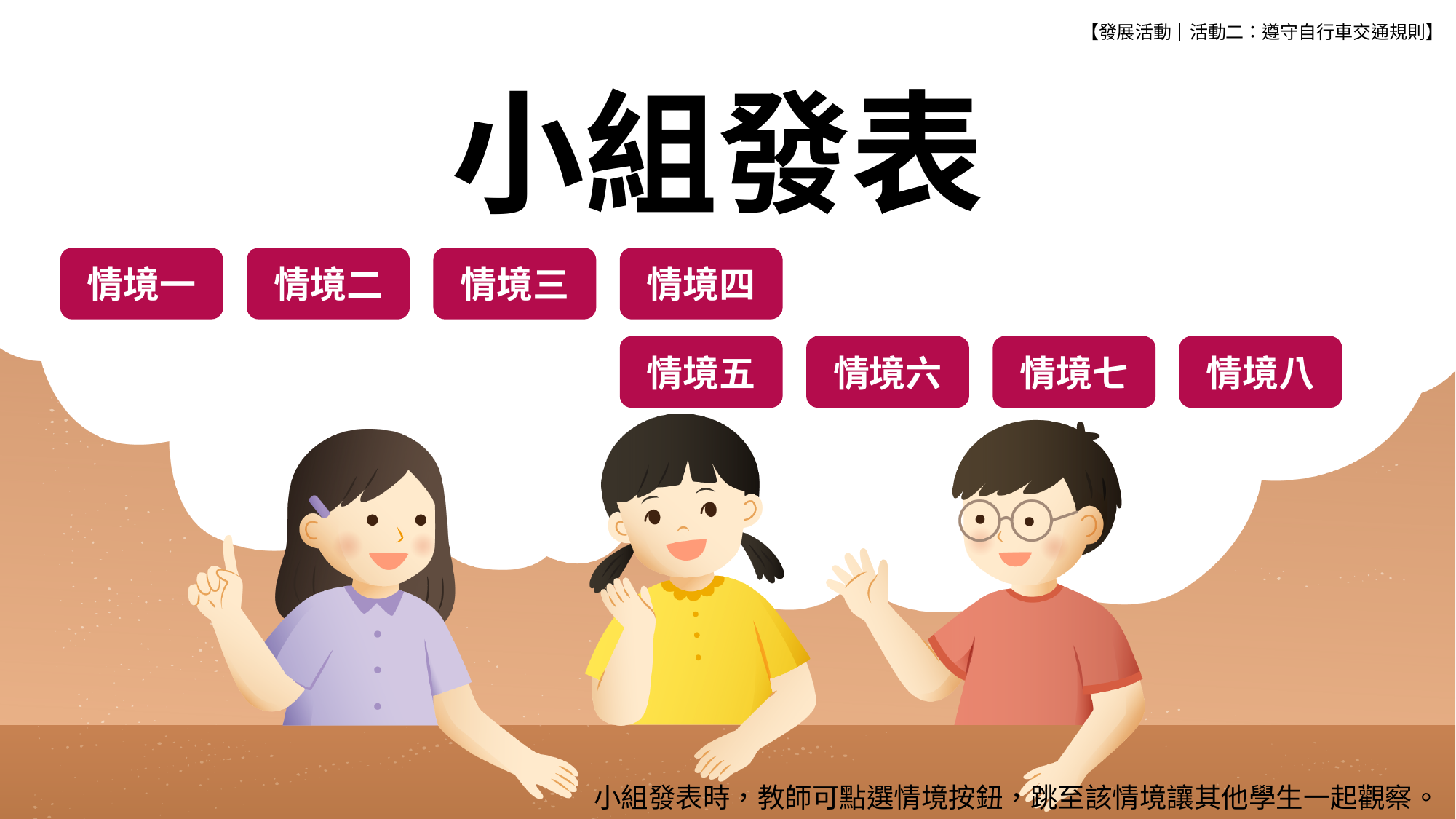

【發展活動│活動二：遵守自行車交通規則】
小組發表
情境二
情境四
情境一
情境三
情境六
情境八
情境五
情境七
小組發表時，教師可點選情境按鈕，跳至該情境讓其他學生一起觀察。